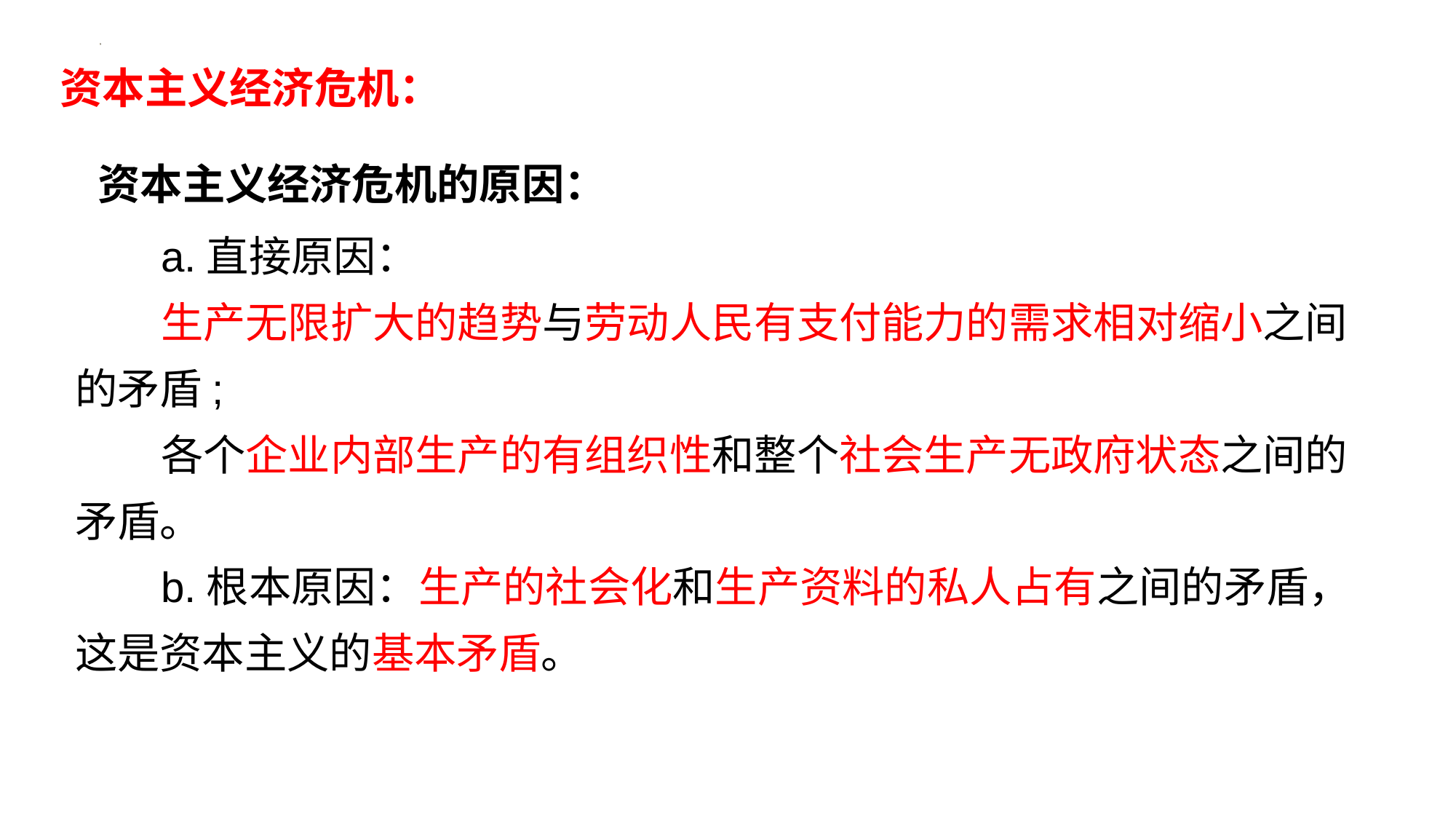

资本主义经济危机：
资本主义经济危机的原因：
a.直接原因：
生产无限扩大的趋势与劳动人民有支付能力的需求相对缩小之间的矛盾;
各个企业内部生产的有组织性和整个社会生产无政府状态之间的矛盾。
b.根本原因：生产的社会化和生产资料的私人占有之间的矛盾，这是资本主义的基本矛盾。